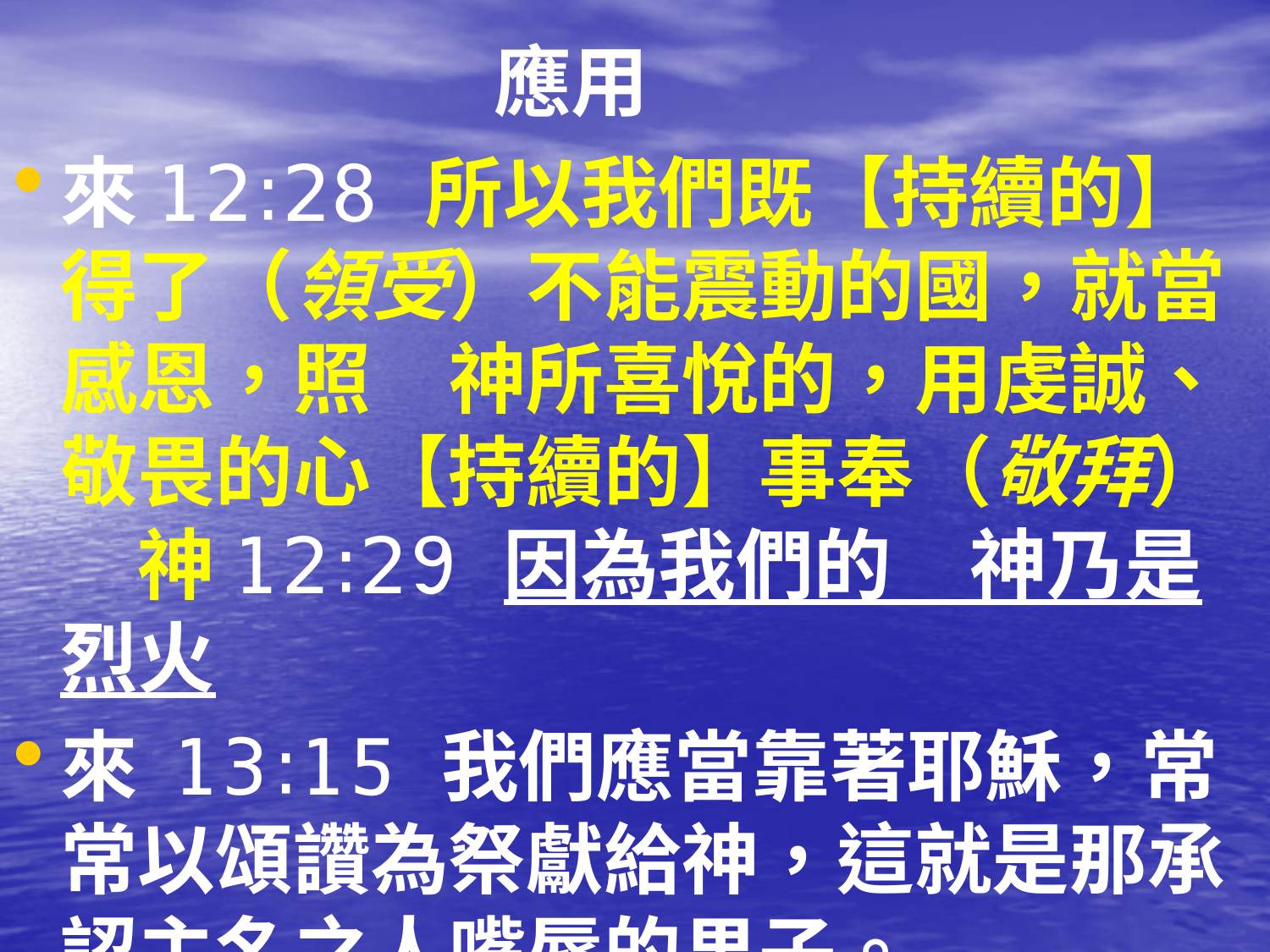

應用
來12:28 所以我們既【持續的】得了（領受）不能震動的國，就當感恩，照　神所喜悅的，用虔誠、敬畏的心【持續的】事奉（敬拜）　神12:29 因為我們的　神乃是烈火
來 13:15	我們應當靠著耶穌，常常以頌讚為祭獻給神，這就是那承認主名之人嘴唇的果子。